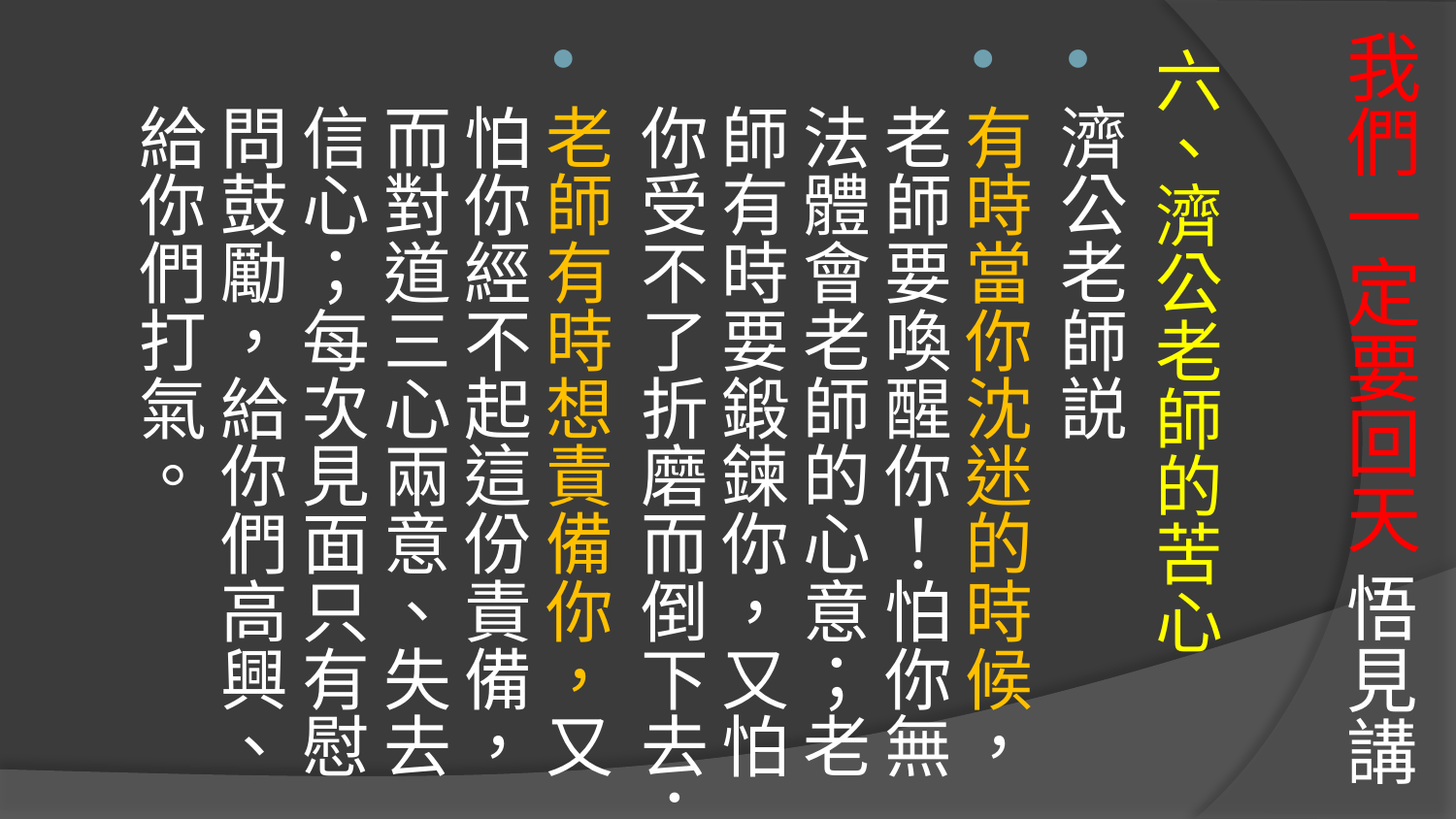

# 我們一定要回天 悟見講
六、濟公老師的苦心
濟公老師説
有時當你沈迷的時候，老師要喚醒你！怕你無法體會老師的心意；老師有時要鍛鍊你，又怕你受不了折磨而倒下去；
老師有時想責備你，又怕你經不起這份責備，而對道三心兩意、失去信心；每次見面只有慰問鼓勵，給你們高興、給你們打氣。